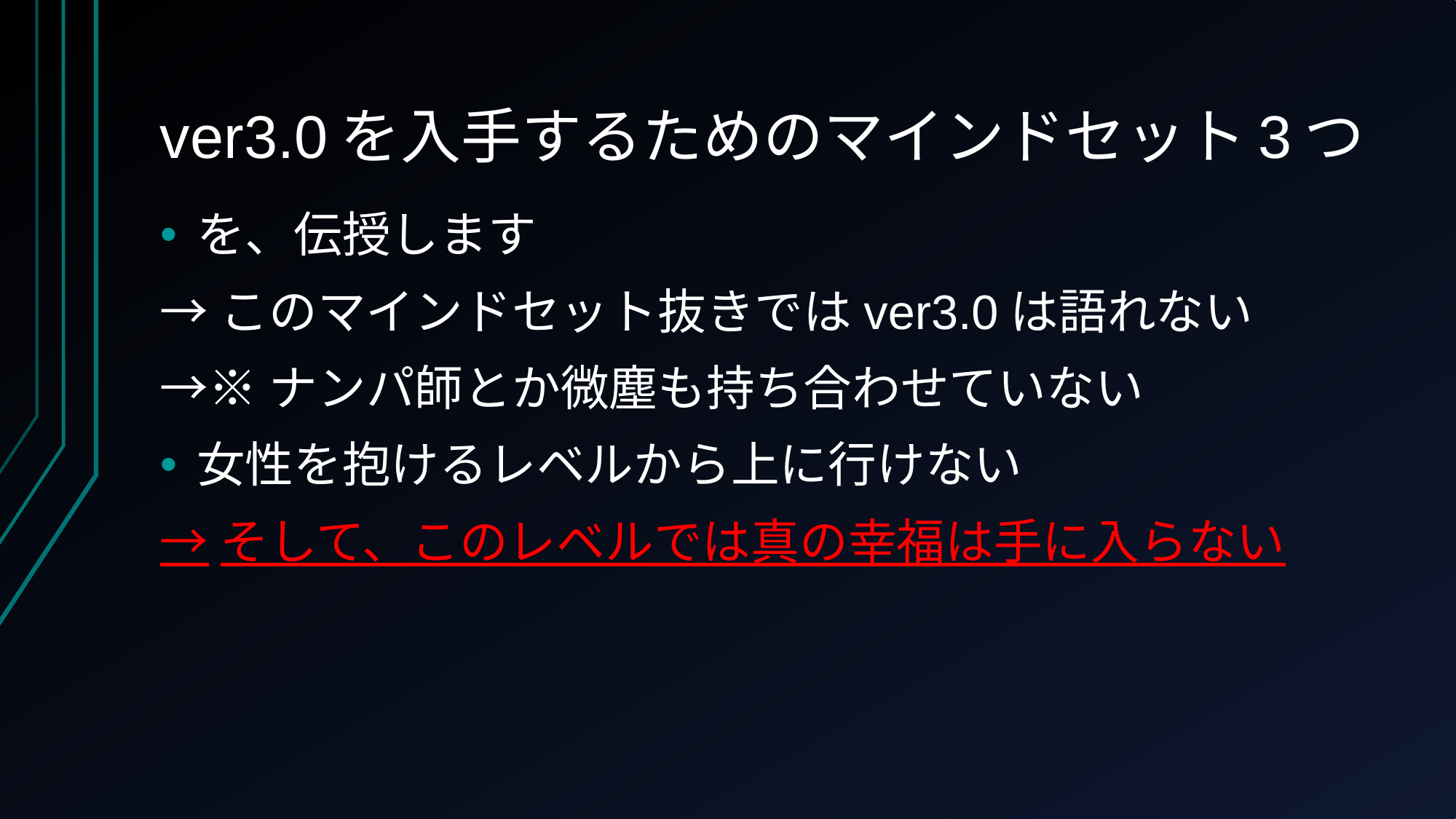

# ver3.0を入手するためのマインドセット3つ
を、伝授します
→このマインドセット抜きではver3.0は語れない
→※ナンパ師とか微塵も持ち合わせていない
女性を抱けるレベルから上に行けない
→そして、このレベルでは真の幸福は手に入らない